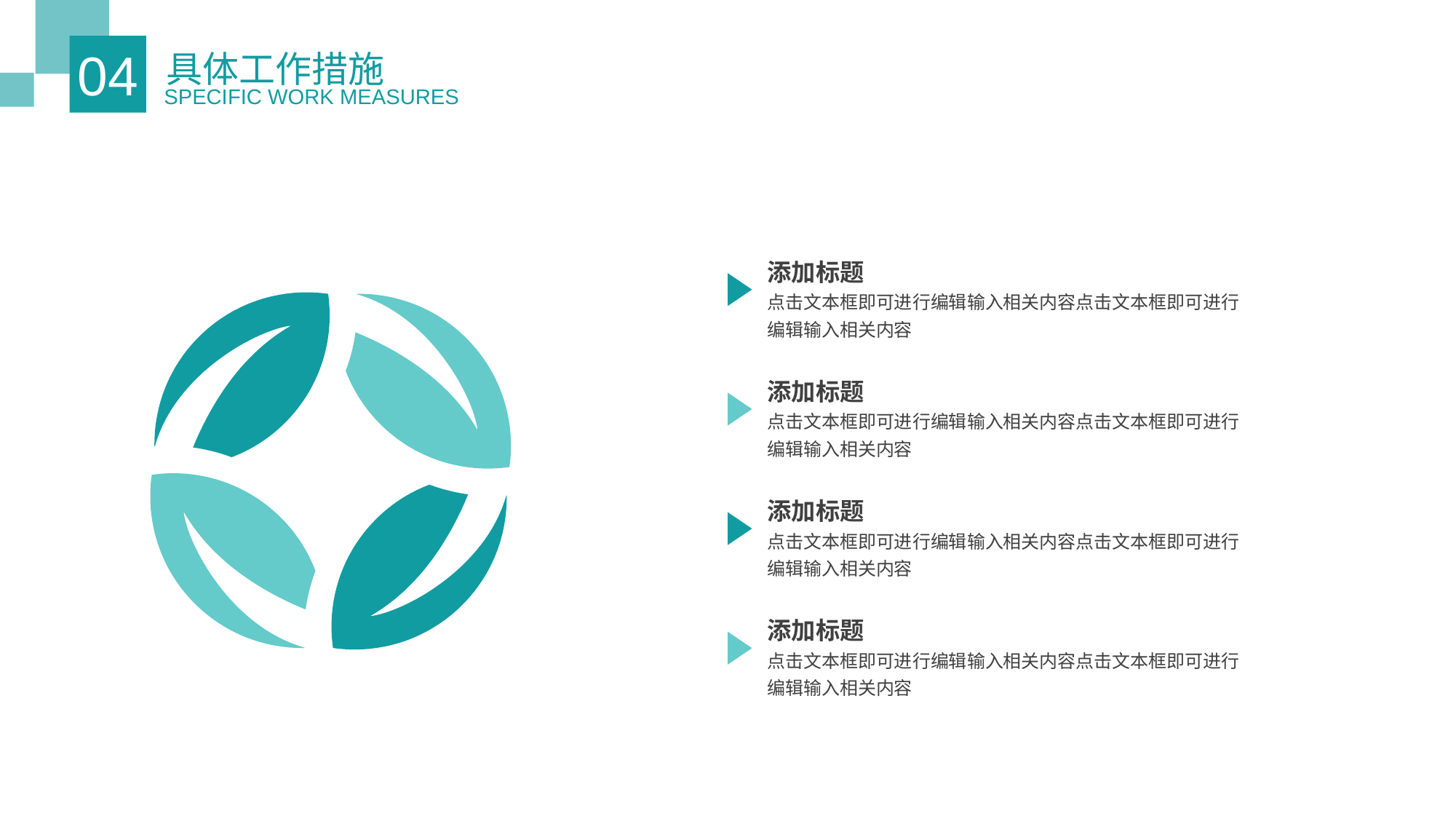

具体工作措施
04

 SPECIFIC WORK MEASURES
添加标题

点击文本框即可进行编辑输入相关内容点击文本框即可进行编辑输入相关内容

添加标题

点击文本框即可进行编辑输入相关内容点击文本框即可进行编辑输入相关内容

添加标题

点击文本框即可进行编辑输入相关内容点击文本框即可进行编辑输入相关内容
添加标题

点击文本框即可进行编辑输入相关内容点击文本框即可进行编辑输入相关内容